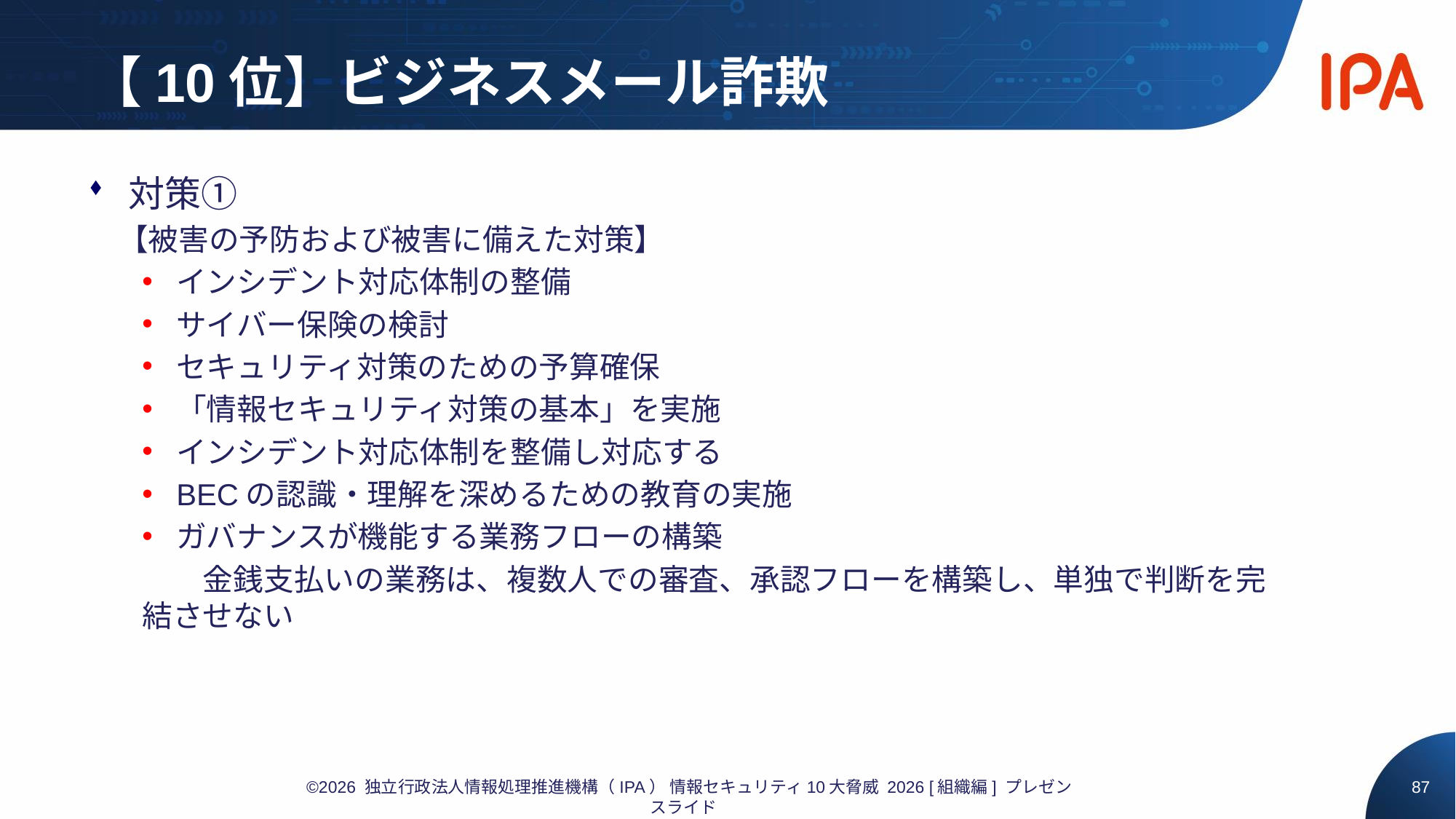

# 【10位】ビジネスメール詐欺
対策①
　【被害の予防および被害に備えた対策】
インシデント対応体制の整備
サイバー保険の検討
セキュリティ対策のための予算確保
「情報セキュリティ対策の基本」を実施
インシデント対応体制を整備し対応する
BECの認識・理解を深めるための教育の実施
ガバナンスが機能する業務フローの構築
　　金銭支払いの業務は、複数人での審査、承認フローを構築し、単独で判断を完結させない

87
©2026 独立行政法人情報処理推進機構（IPA） 情報セキュリティ10大脅威 2026 [組織編] プレゼンスライド